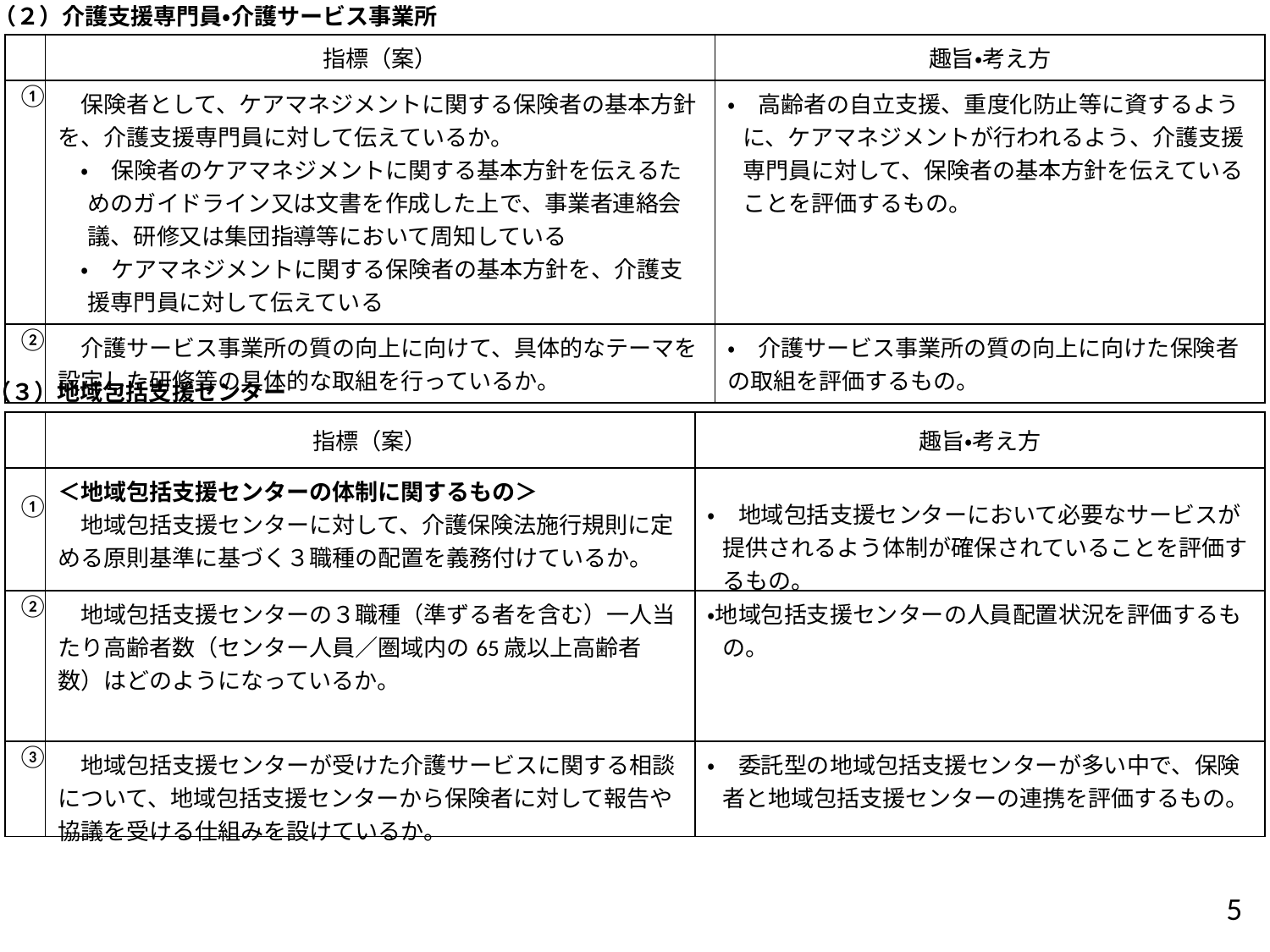

（２）介護支援専門員・介護サービス事業所
|  | 指標（案） | 趣旨・考え方 |
| --- | --- | --- |
| ① | 保険者として、ケアマネジメントに関する保険者の基本方針を、介護支援専門員に対して伝えているか。 　・　保険者のケアマネジメントに関する基本方針を伝えるためのガイドライン又は文書を作成した上で、事業者連絡会議、研修又は集団指導等において周知している 　・　ケアマネジメントに関する保険者の基本方針を、介護支援専門員に対して伝えている | ・　高齢者の自立支援、重度化防止等に資するように、ケアマネジメントが行われるよう、介護支援専門員に対して、保険者の基本方針を伝えていることを評価するもの。 |
| ② | 介護サービス事業所の質の向上に向けて、具体的なテーマを設定した研修等の具体的な取組を行っているか。 | ・　介護サービス事業所の質の向上に向けた保険者の取組を評価するもの。 |
（３）地域包括支援センター
|  | 指標（案） | 趣旨・考え方 |
| --- | --- | --- |
| ① | ＜地域包括支援センターの体制に関するもの＞ 　地域包括支援センターに対して、介護保険法施行規則に定める原則基準に基づく３職種の配置を義務付けているか。 | ・　地域包括支援センターにおいて必要なサービスが提供されるよう体制が確保されていることを評価するもの。 |
| ② | 地域包括支援センターの３職種（準ずる者を含む）一人当たり高齢者数（センター人員／圏域内の65歳以上高齢者数）はどのようになっているか。 | ・地域包括支援センターの人員配置状況を評価するもの。 |
| ③ | 地域包括支援センターが受けた介護サービスに関する相談について、地域包括支援センターから保険者に対して報告や協議を受ける仕組みを設けているか。 | ・　委託型の地域包括支援センターが多い中で、保険者と地域包括支援センターの連携を評価するもの。 |
5